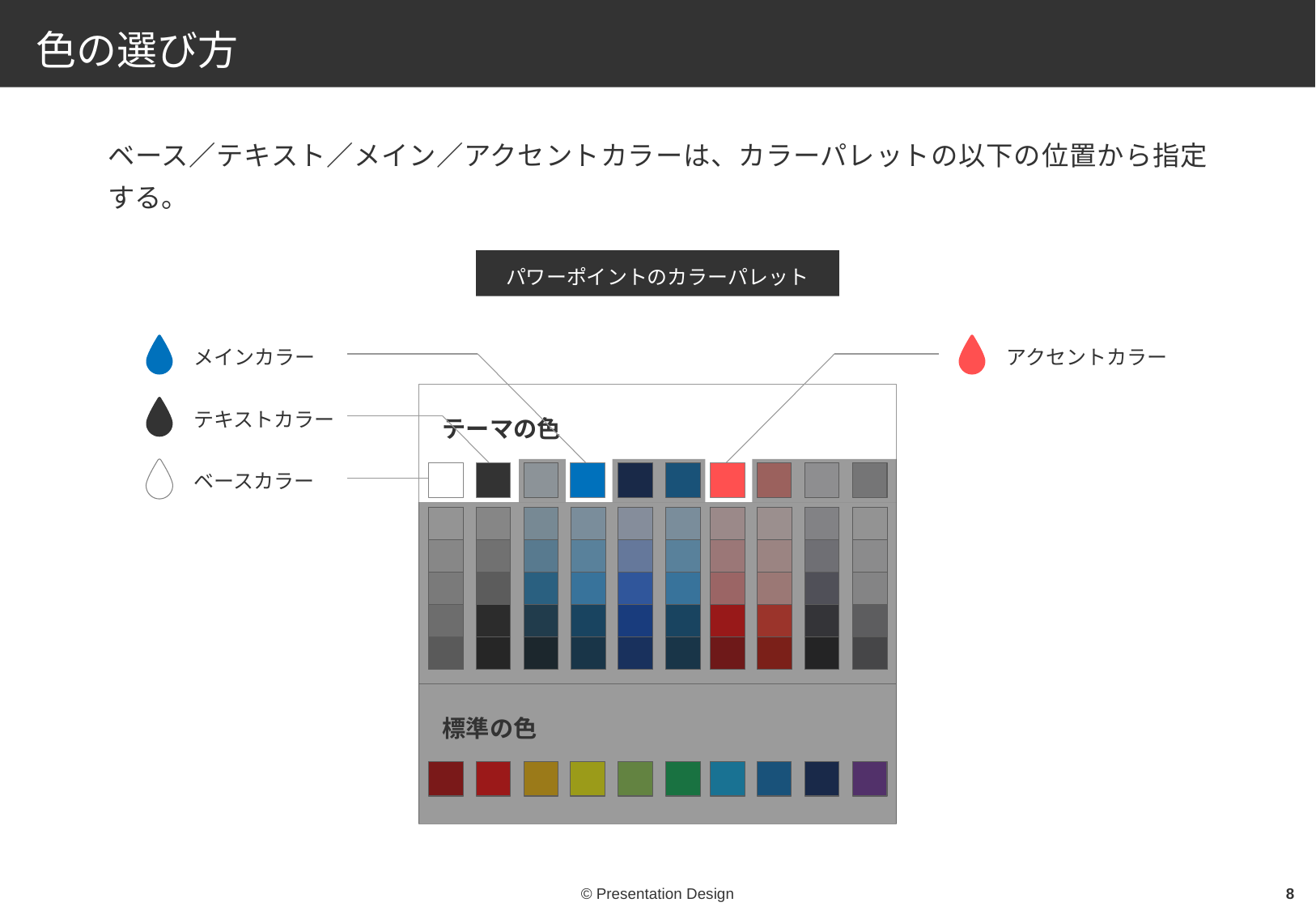

# 色の選び方
ベース／テキスト／メイン／アクセントカラーは、カラーパレットの以下の位置から指定する。
パワーポイントのカラーパレット

アクセントカラー
メインカラー
テーマの色

テキストカラー

ベースカラー

|  |
| --- |
|  |
|  |
|  |
|  |
|  |
| --- |
|  |
|  |
|  |
|  |
|  |
| --- |
|  |
|  |
|  |
|  |
|  |
| --- |
|  |
|  |
|  |
|  |
|  |
| --- |
|  |
|  |
|  |
|  |
|  |
| --- |
|  |
|  |
|  |
|  |
|  |
| --- |
|  |
|  |
|  |
|  |
|  |
| --- |
|  |
|  |
|  |
|  |
|  |
| --- |
|  |
|  |
|  |
|  |
|  |
| --- |
|  |
|  |
|  |
|  |
標準の色

© Presentation Design
8